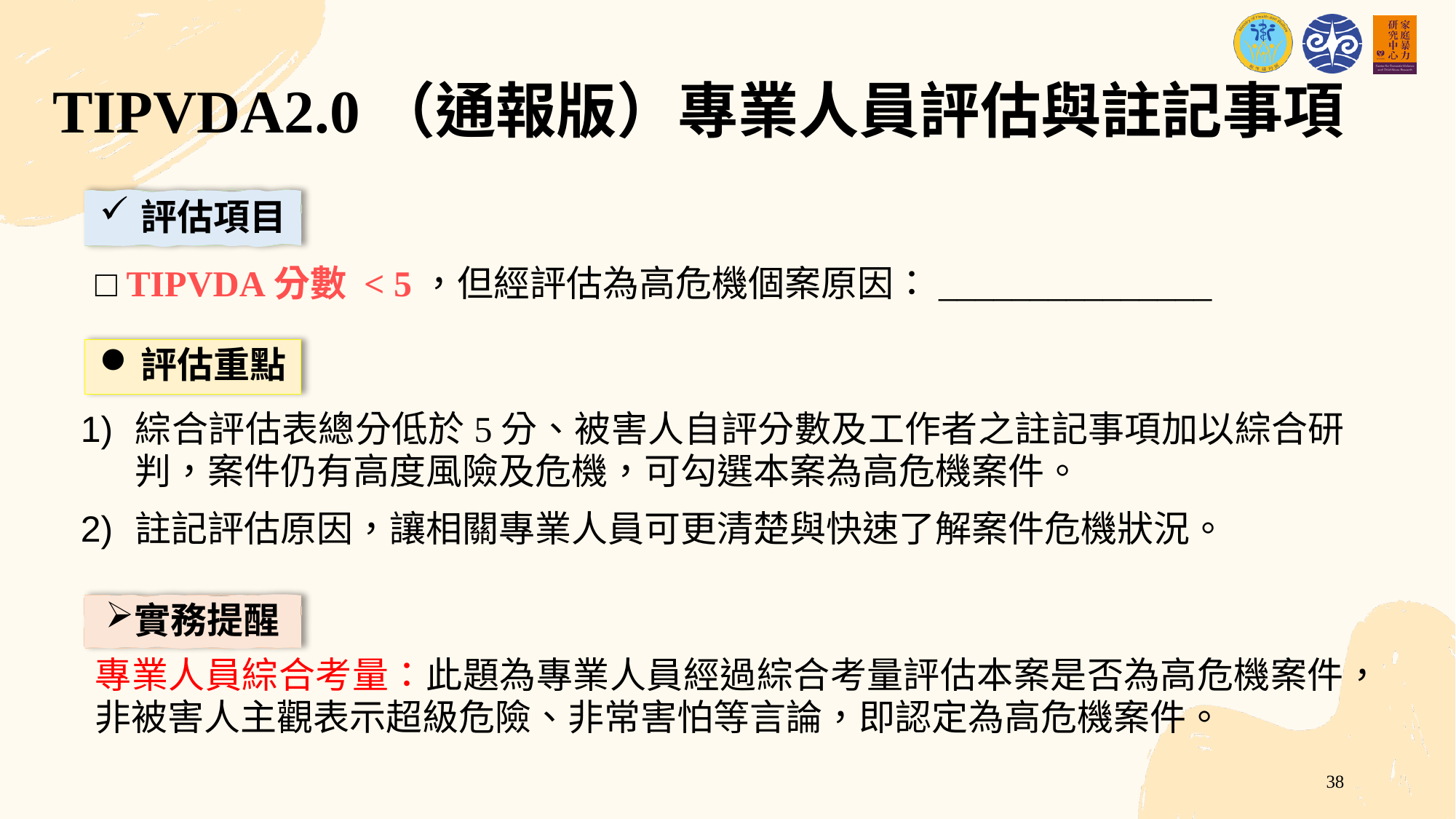

TIPVDA2.0（通報版）專業人員評估與註記事項
評估項目
□ TIPVDA分數 < 5，但經評估為高危機個案原因：_______________
評估重點
綜合評估表總分低於5分、被害人自評分數及工作者之註記事項加以綜合研判，案件仍有高度風險及危機，可勾選本案為高危機案件。
註記評估原因，讓相關專業人員可更清楚與快速了解案件危機狀況。
實務提醒
專業人員綜合考量：此題為專業人員經過綜合考量評估本案是否為高危機案件，非被害人主觀表示超級危險、非常害怕等言論，即認定為高危機案件。
38